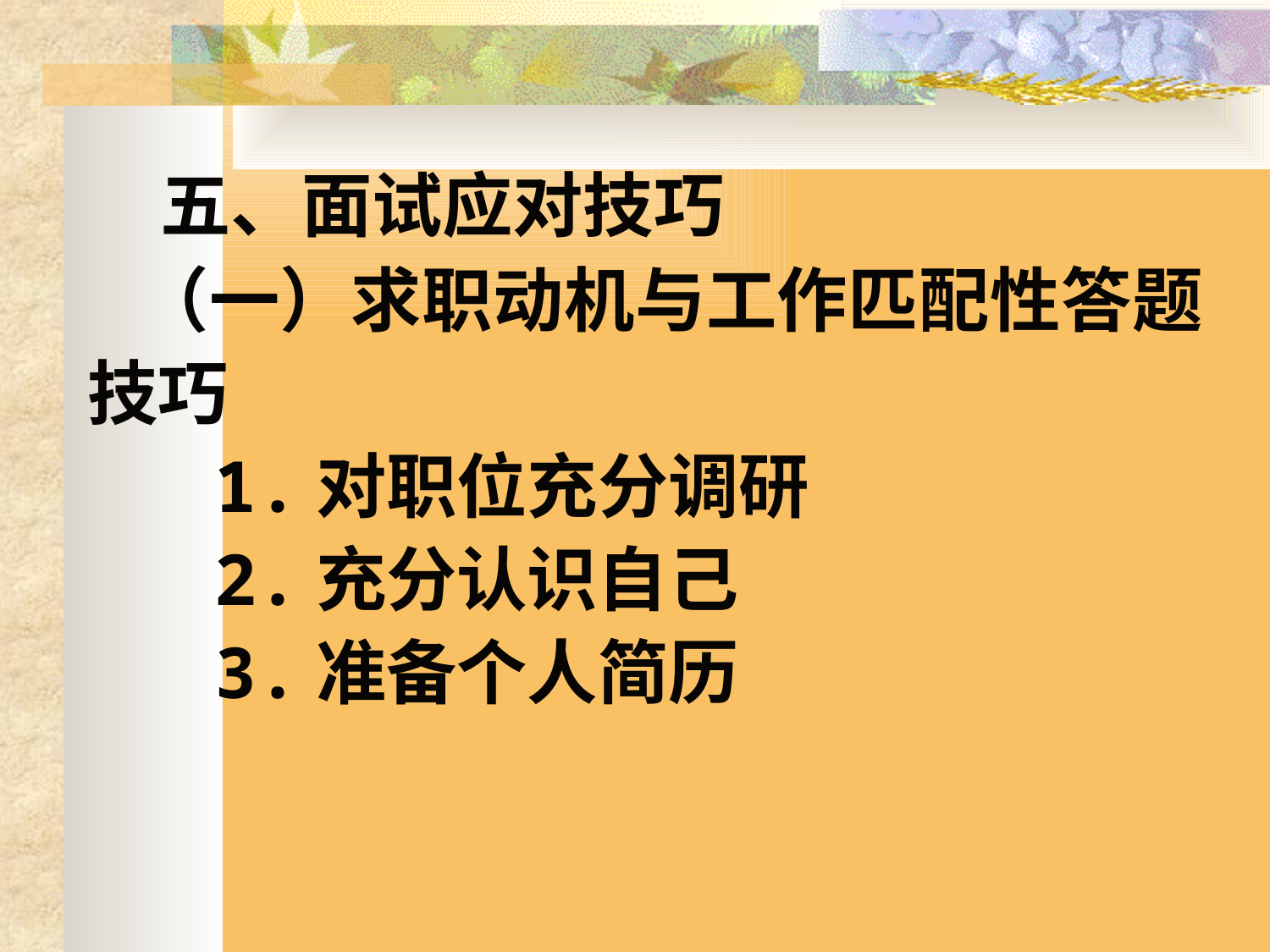

五、面试应对技巧
  （一）求职动机与工作匹配性答题技巧
   1.对职位充分调研
   2.充分认识自己
   3.准备个人简历